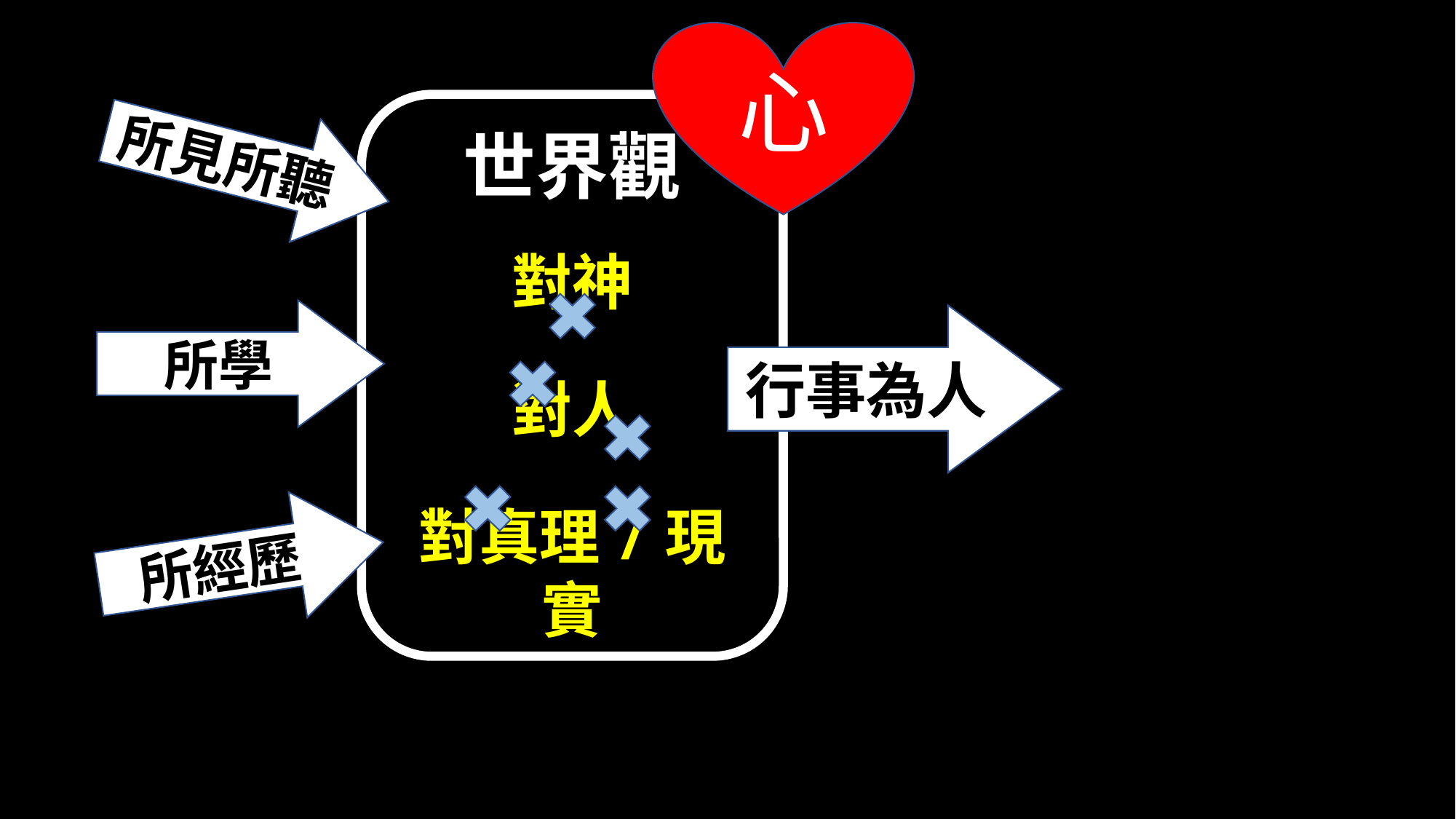

心
世界觀

對神

對人

對真理/現實
所見所聽

所學
行事為人

所經歷